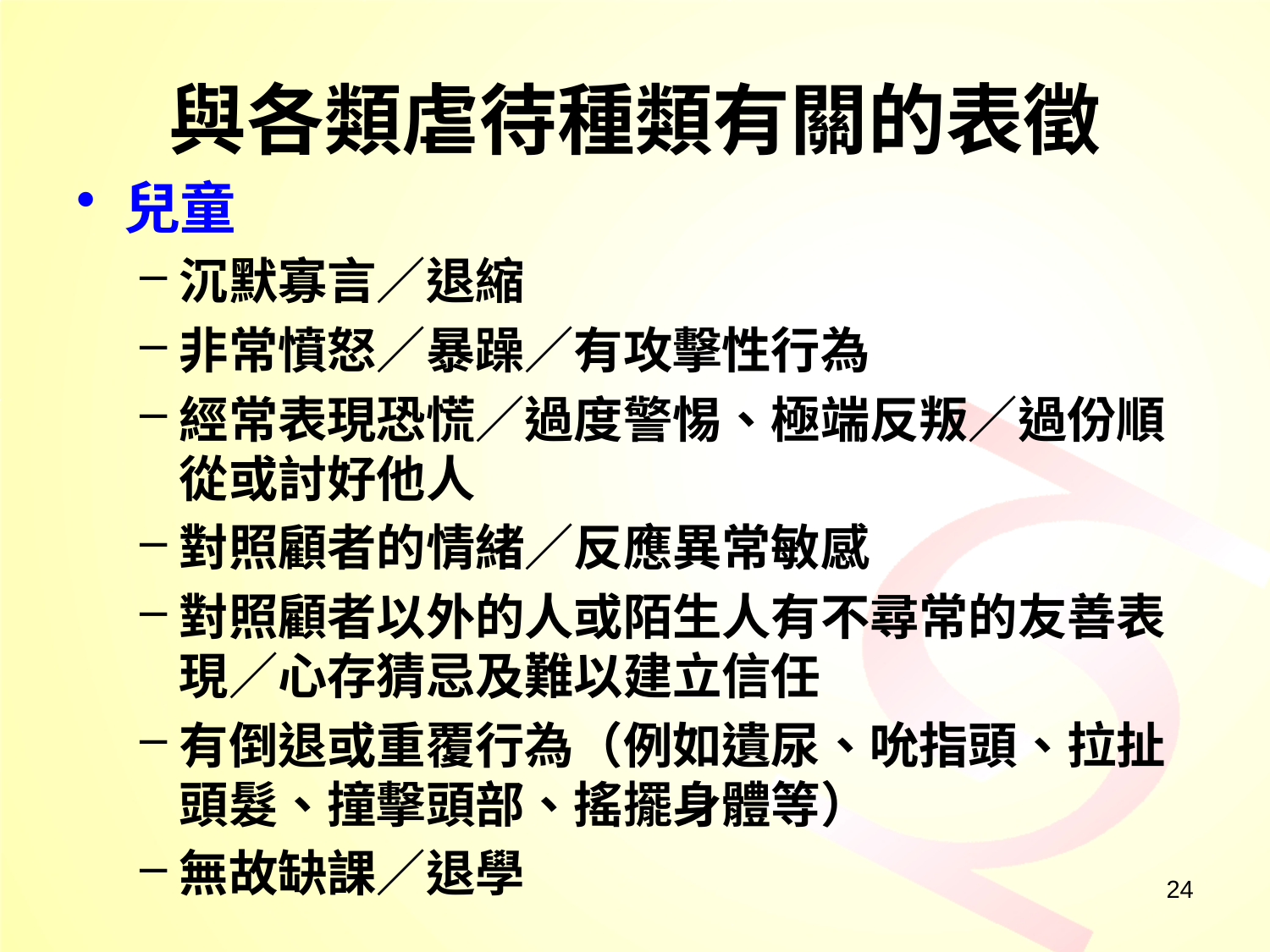

# 與各類虐待種類有關的表徵
兒童
沉默寡言／退縮
非常憤怒／暴躁／有攻擊性行為
經常表現恐慌／過度警惕、極端反叛／過份順從或討好他人
對照顧者的情緒／反應異常敏感
對照顧者以外的人或陌生人有不尋常的友善表現／心存猜忌及難以建立信任
有倒退或重覆行為（例如遺尿、吮指頭、拉扯頭髮、撞擊頭部、搖擺身體等）
無故缺課／退學

24